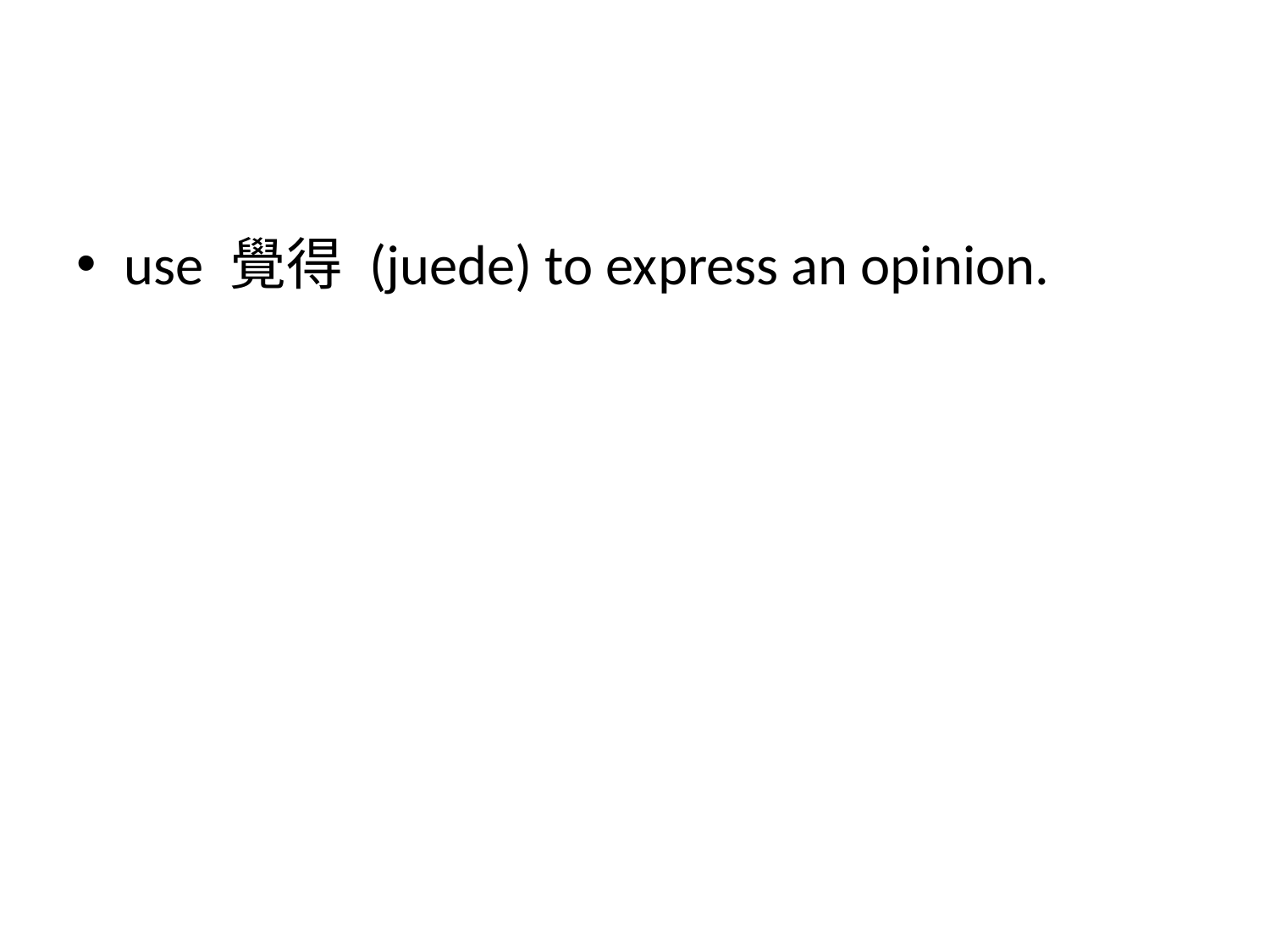

#
use 覺得 (juede) to express an opinion.